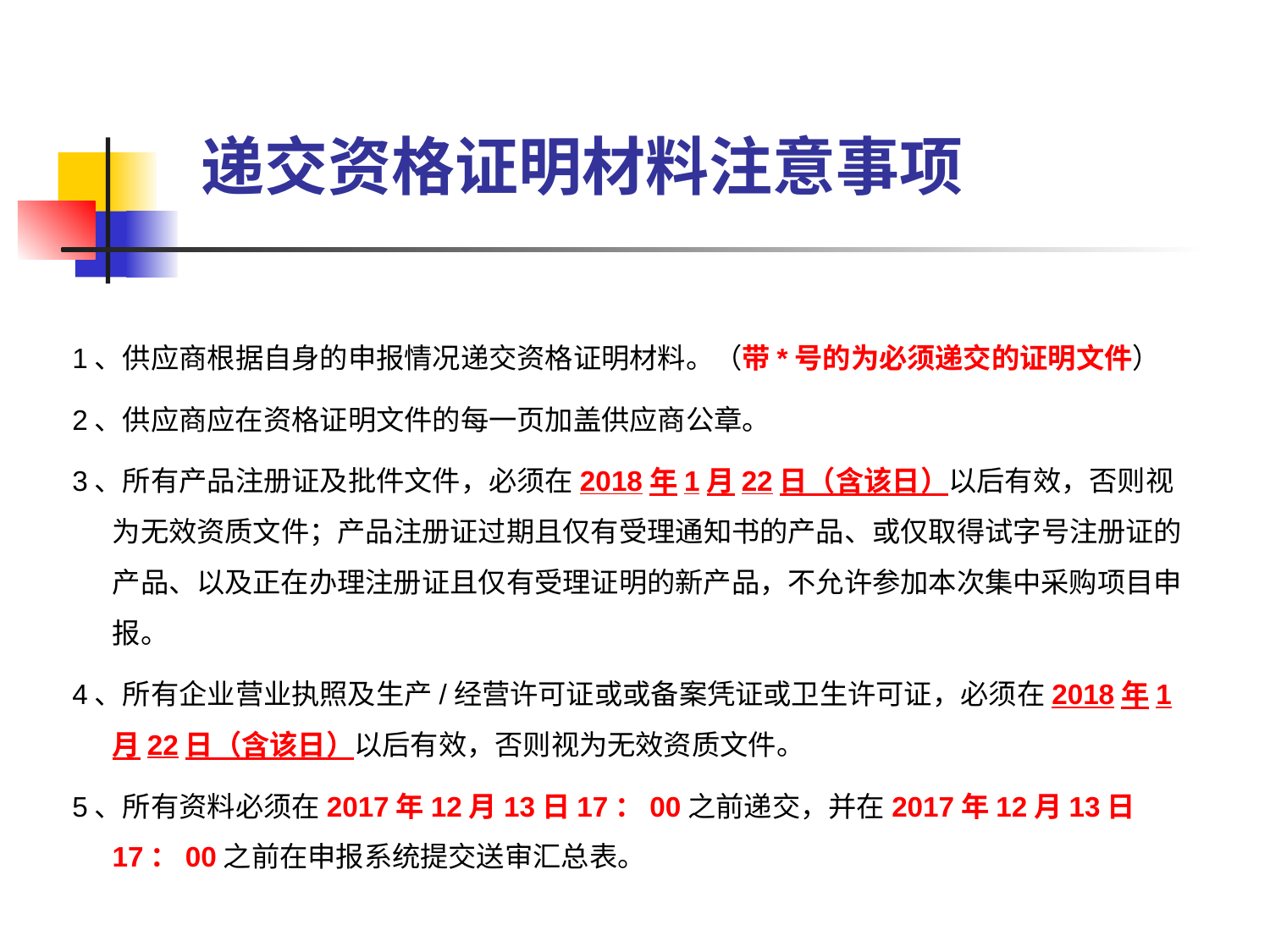

# 递交资格证明材料注意事项
1、供应商根据自身的申报情况递交资格证明材料。（带*号的为必须递交的证明文件）
2、供应商应在资格证明文件的每一页加盖供应商公章。
3、所有产品注册证及批件文件，必须在2018年1月22日（含该日）以后有效，否则视为无效资质文件；产品注册证过期且仅有受理通知书的产品、或仅取得试字号注册证的产品、以及正在办理注册证且仅有受理证明的新产品，不允许参加本次集中采购项目申报。
4、所有企业营业执照及生产/经营许可证或或备案凭证或卫生许可证，必须在2018年1月22日（含该日）以后有效，否则视为无效资质文件。
5、所有资料必须在2017年12月13日17：00之前递交，并在2017年12月13日17：00之前在申报系统提交送审汇总表。